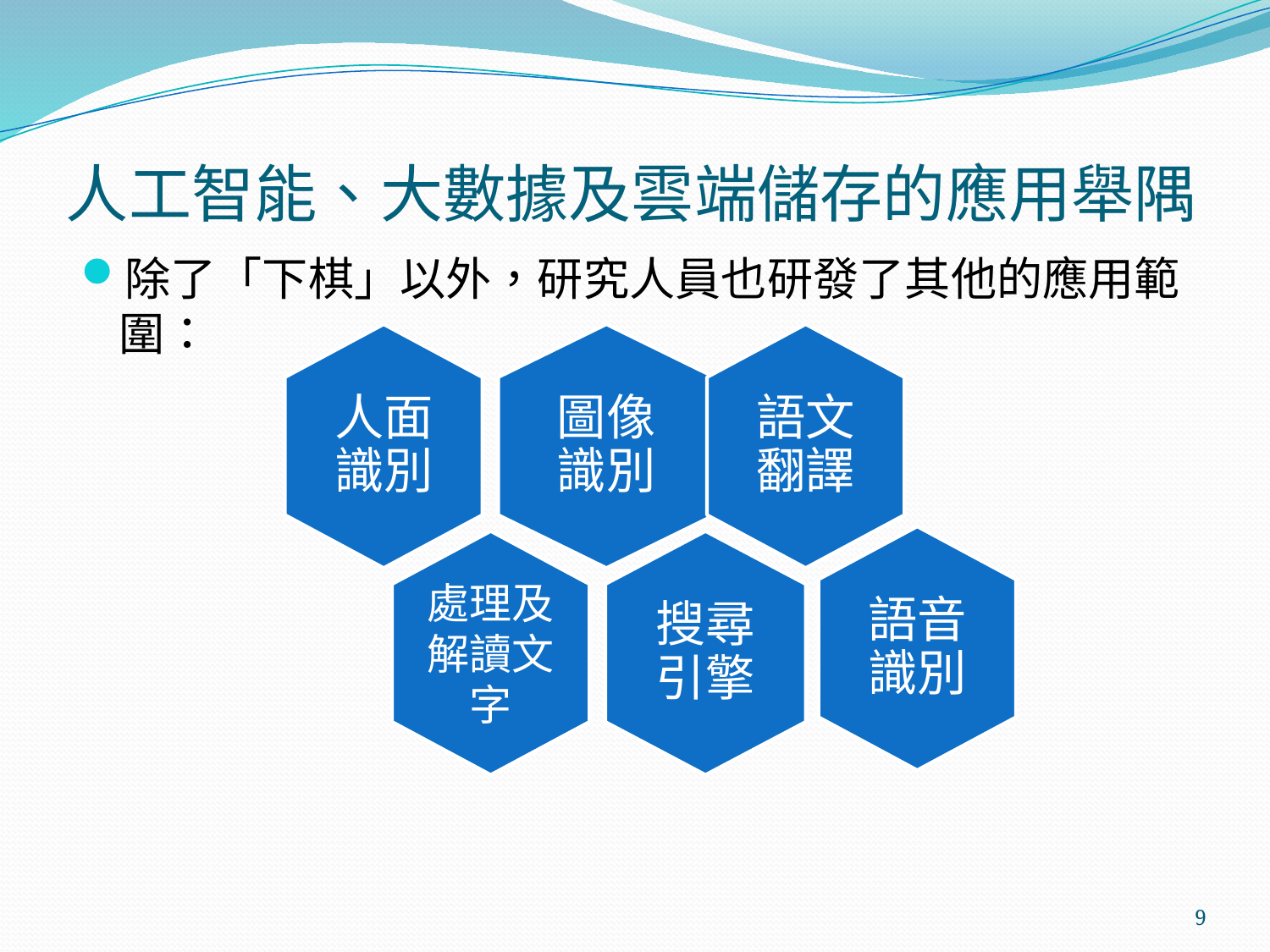

# 人工智能、大數據及雲端儲存的應用舉隅

人面識別
圖像識別
語文翻譯

語音識別
處理及解讀文字
搜尋引擎

除了「下棋」以外，研究人員也研發了其他的應用範圍：

9